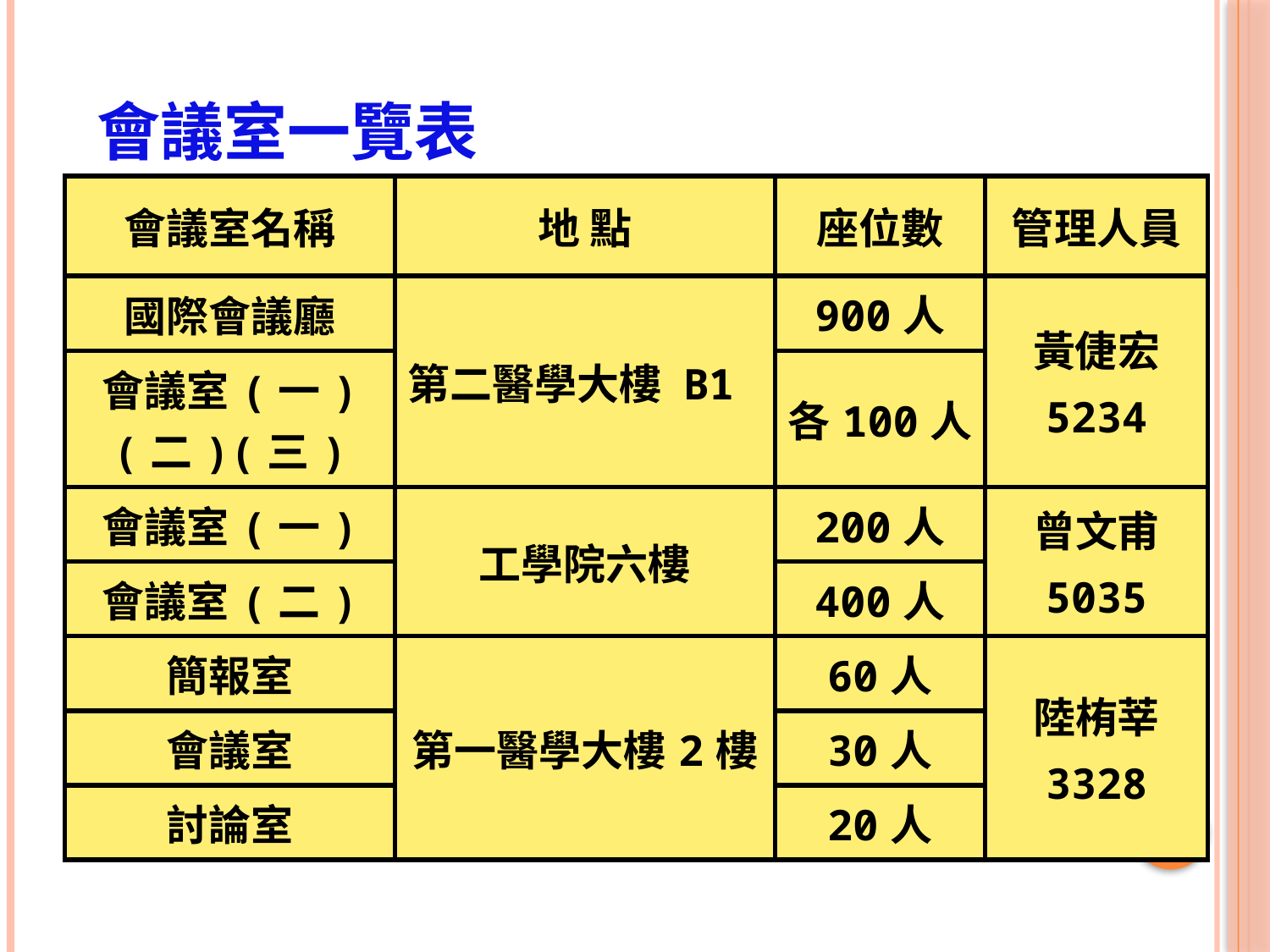

# 會議室一覽表
| 會議室名稱 | 地 點 | 座位數 | 管理人員 |
| --- | --- | --- | --- |
| 國際會議廳 | 第二醫學大樓 B1 | 900人 | 黃倢宏 5234 |
| 會議室(一)(二)(三) |  | 各100人 |  |
| 會議室(一) | 工學院六樓 | 200人 | 曾文甫 5035 |
| 會議室(二) |  | 400人 |  |
| 簡報室 | 第一醫學大樓2樓 | 60人 | 陸栯莘 3328 |
| 會議室 |  | 30人 |  |
| 討論室 |  | 20人 |  |
18